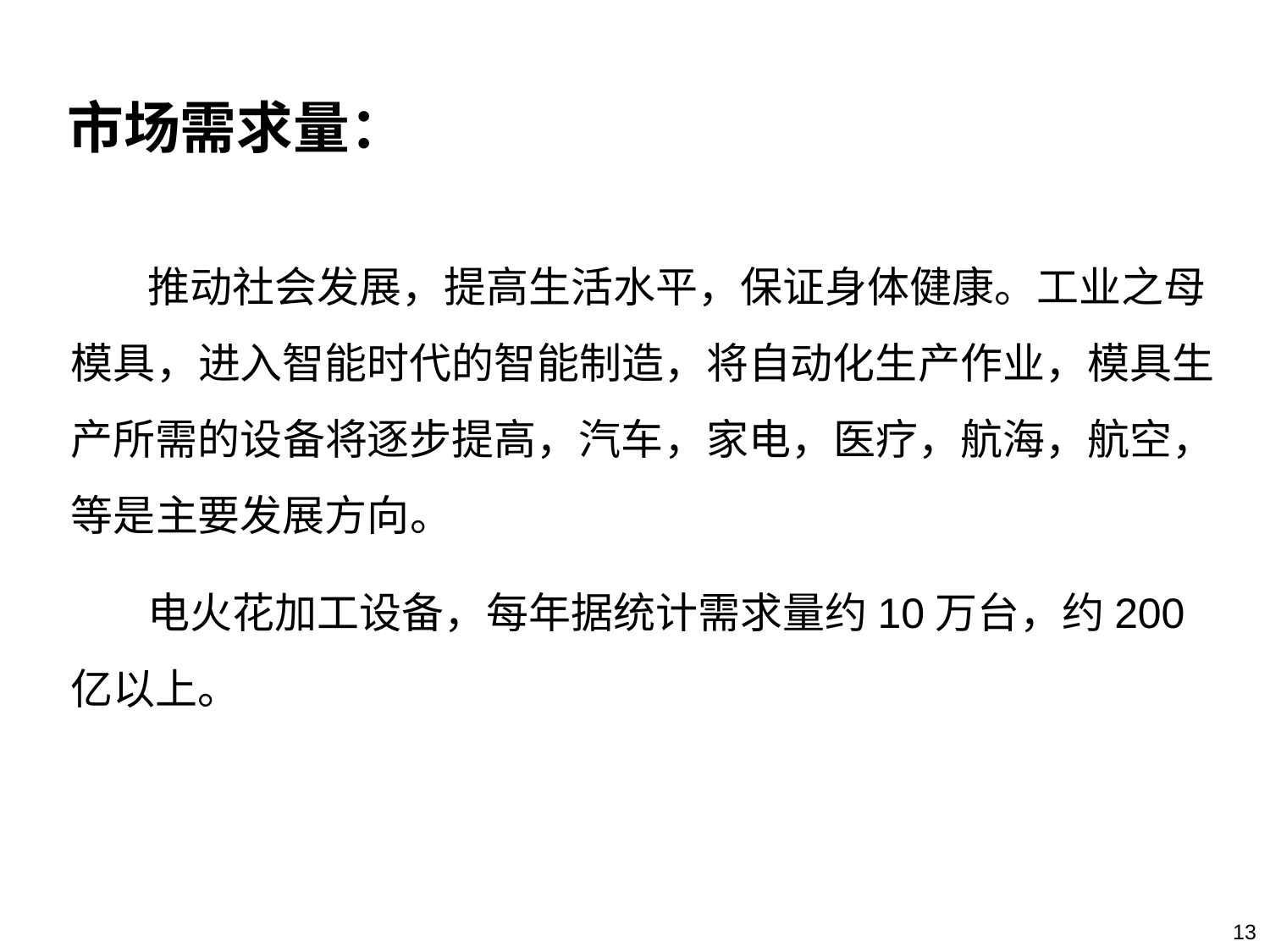

市场需求量：
       推动社会发展，提高生活水平，保证身体健康。工业之母模具，进入智能时代的智能制造，将自动化生产作业，模具生产所需的设备将逐步提高，汽车，家电，医疗，航海，航空，等是主要发展方向。
       电火花加工设备，每年据统计需求量约10万台，约200亿以上。

13